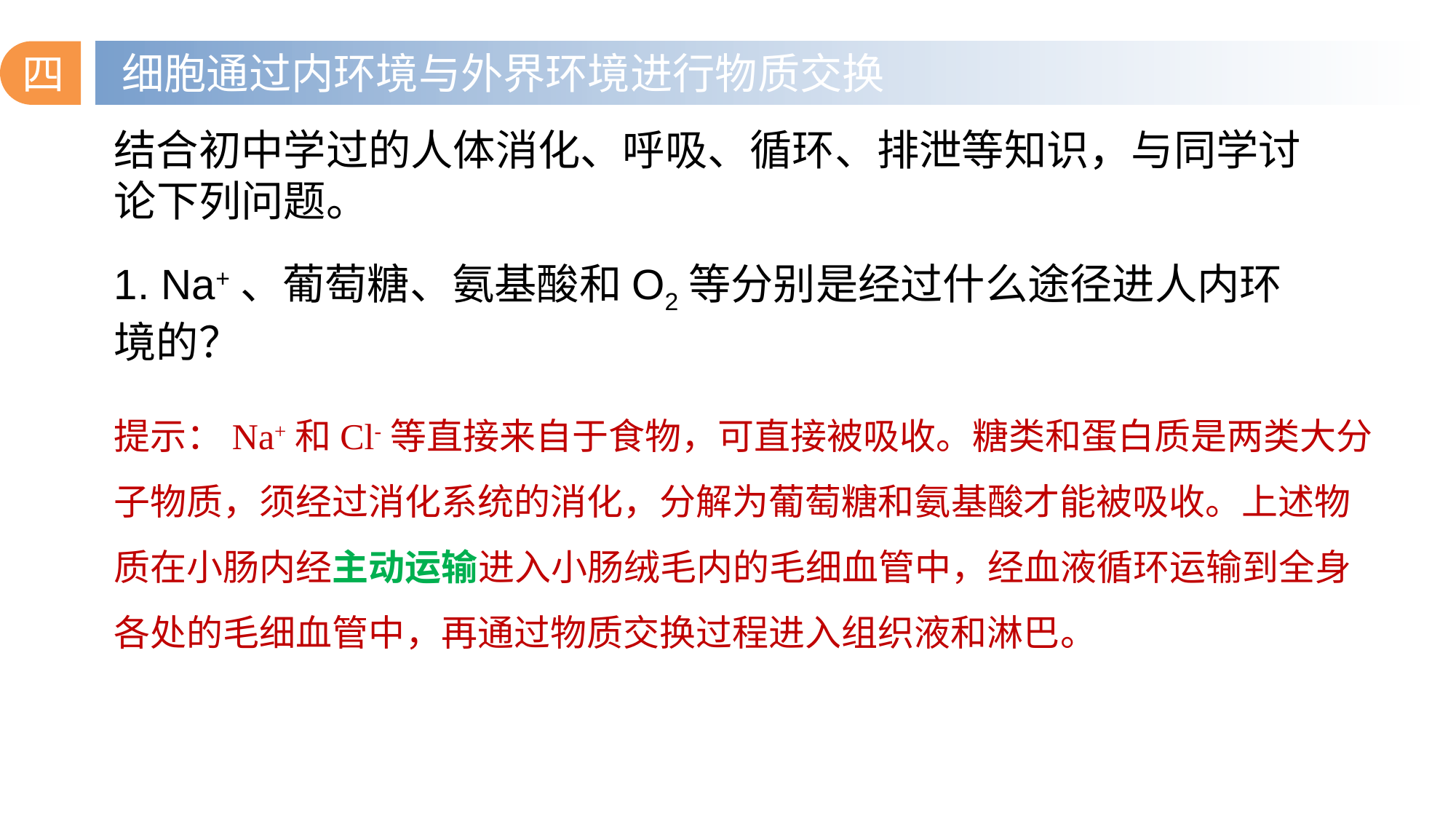

四
细胞通过内环境与外界环境进行物质交换
结合初中学过的人体消化、呼吸、循环、排泄等知识，与同学讨论下列问题。
1. Na+、葡萄糖、氨基酸和O2等分别是经过什么途径进人内环境的？
提示：Na+和Cl-等直接来自于食物，可直接被吸收。糖类和蛋白质是两类大分子物质，须经过消化系统的消化，分解为葡萄糖和氨基酸才能被吸收。上述物质在小肠内经主动运输进入小肠绒毛内的毛细血管中，经血液循环运输到全身各处的毛细血管中，再通过物质交换过程进入组织液和淋巴。